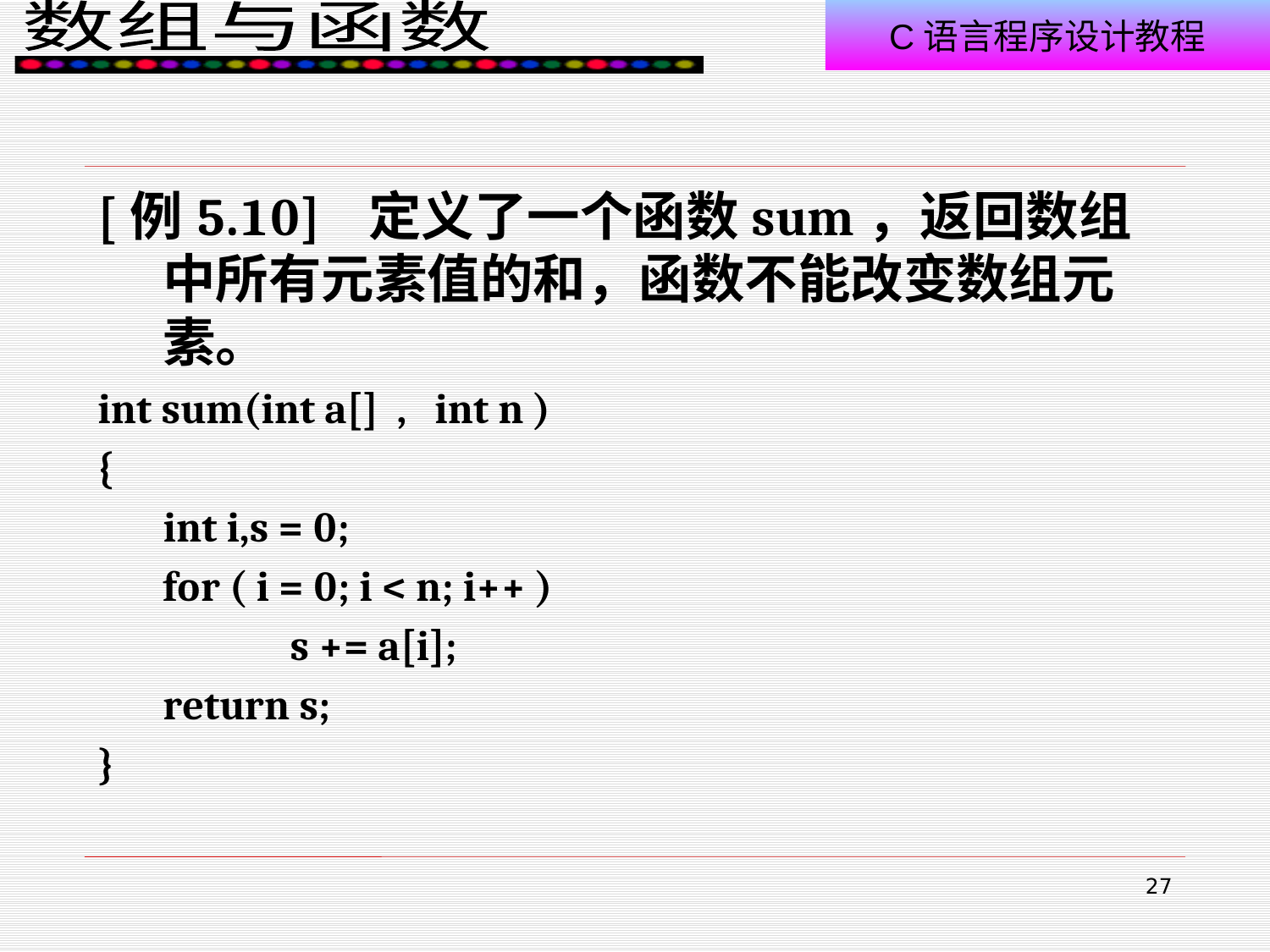

#
[例5.10]   定义了一个函数sum，返回数组中所有元素值的和，函数不能改变数组元素。
int sum(int a[]  ,   int n )
{
	int i,s = 0;
	for ( i = 0; i < n; i++ )
		s += a[i];
	return s;
}
27